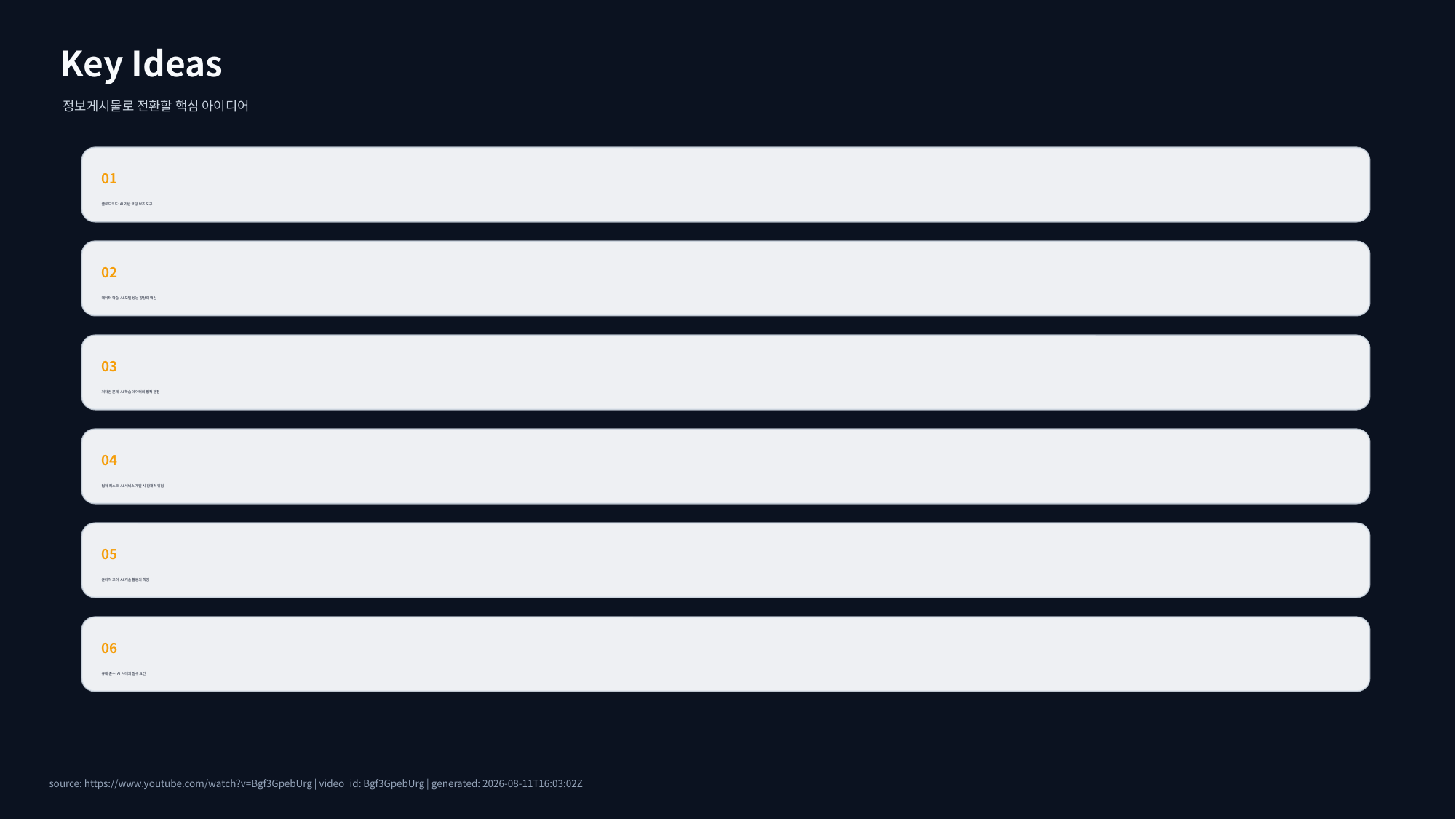

Key Ideas
정보게시물로 전환할 핵심 아이디어

01
클로드코드: AI 기반 코딩 보조 도구

02
데이터 학습: AI 모델 성능 향상의 핵심

03
저작권 문제: AI 학습 데이터의 법적 쟁점

04
법적 리스크: AI 서비스 개발 시 잠재적 위험

05
윤리적 고려: AI 기술 활용의 책임

06
규제 준수: AI 시대의 필수 요건
source: https://www.youtube.com/watch?v=Bgf3GpebUrg | video_id: Bgf3GpebUrg | generated: 2026-08-11T16:03:02Z